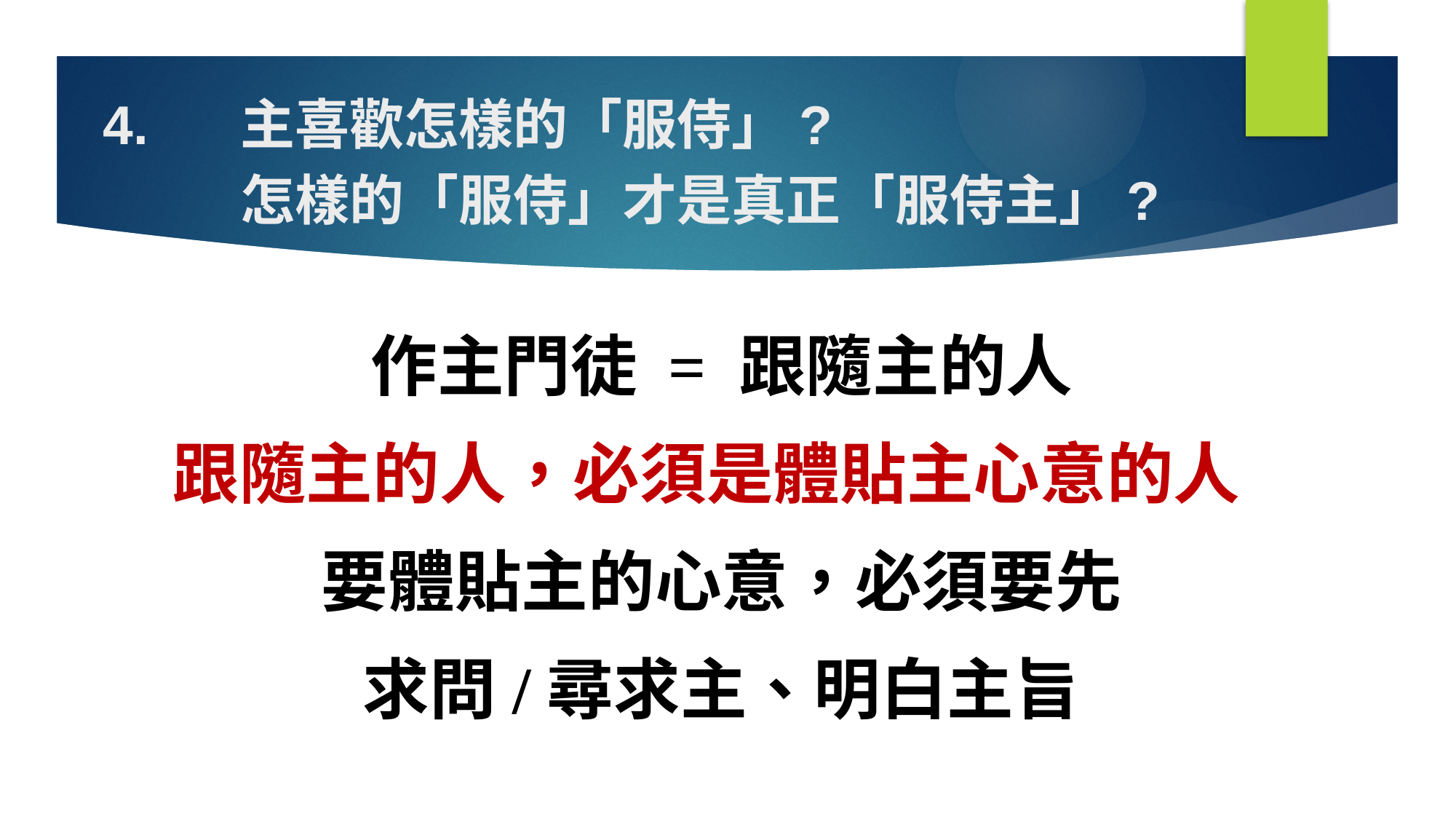

# 4.	 主喜歡怎樣的「服侍」? 怎樣的「服侍」才是真正「服侍主」?
作主門徒 = 跟隨主的人
跟隨主的人，必須是體貼主心意的人
要體貼主的心意，必須要先
求問/尋求主、明白主旨